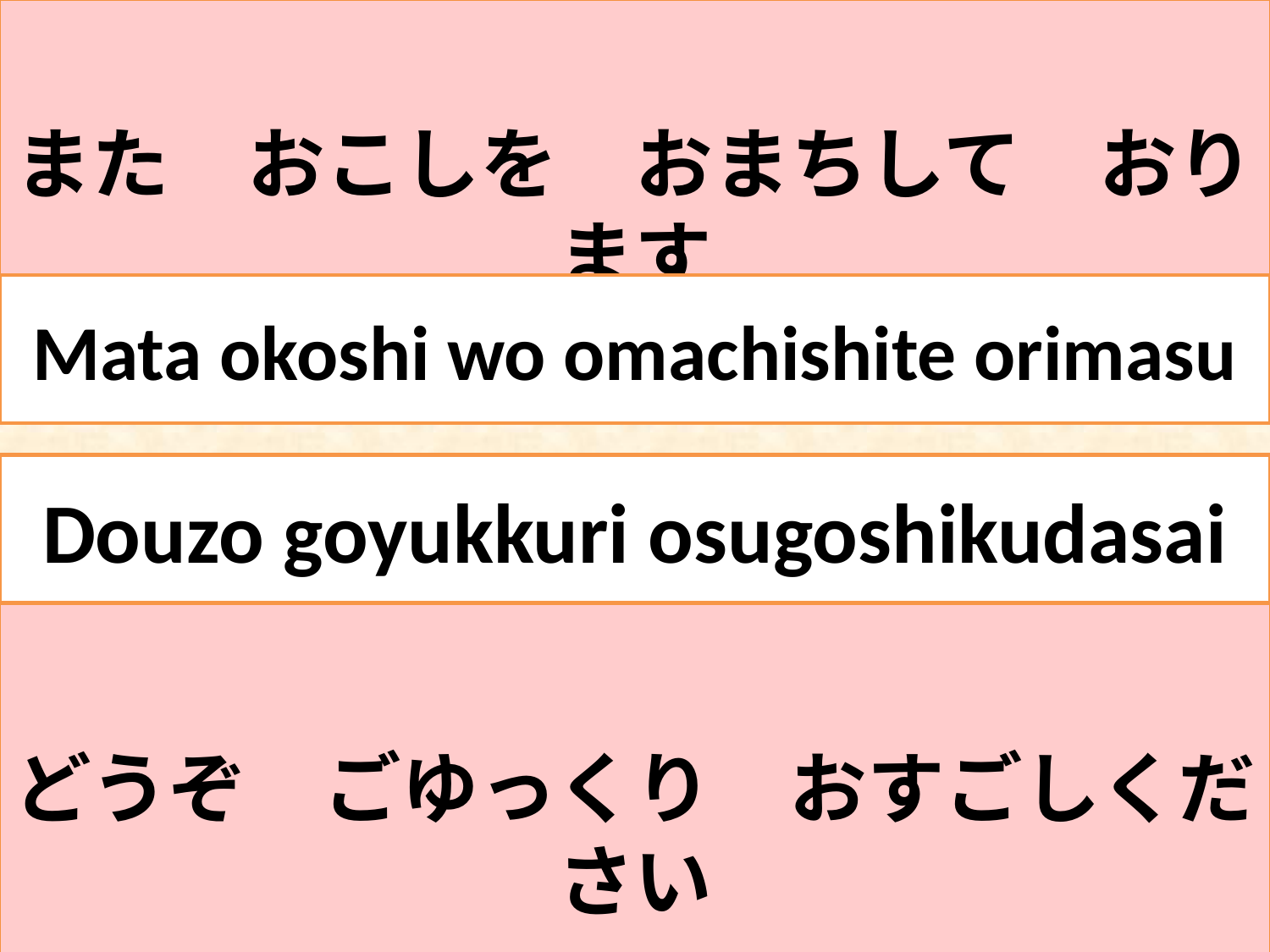

また　おこしを　おまちして　おります
Mata okoshi wo omachishite orimasu
Douzo goyukkuri osugoshikudasai

どうぞ　ごゆっくり　おすごしください